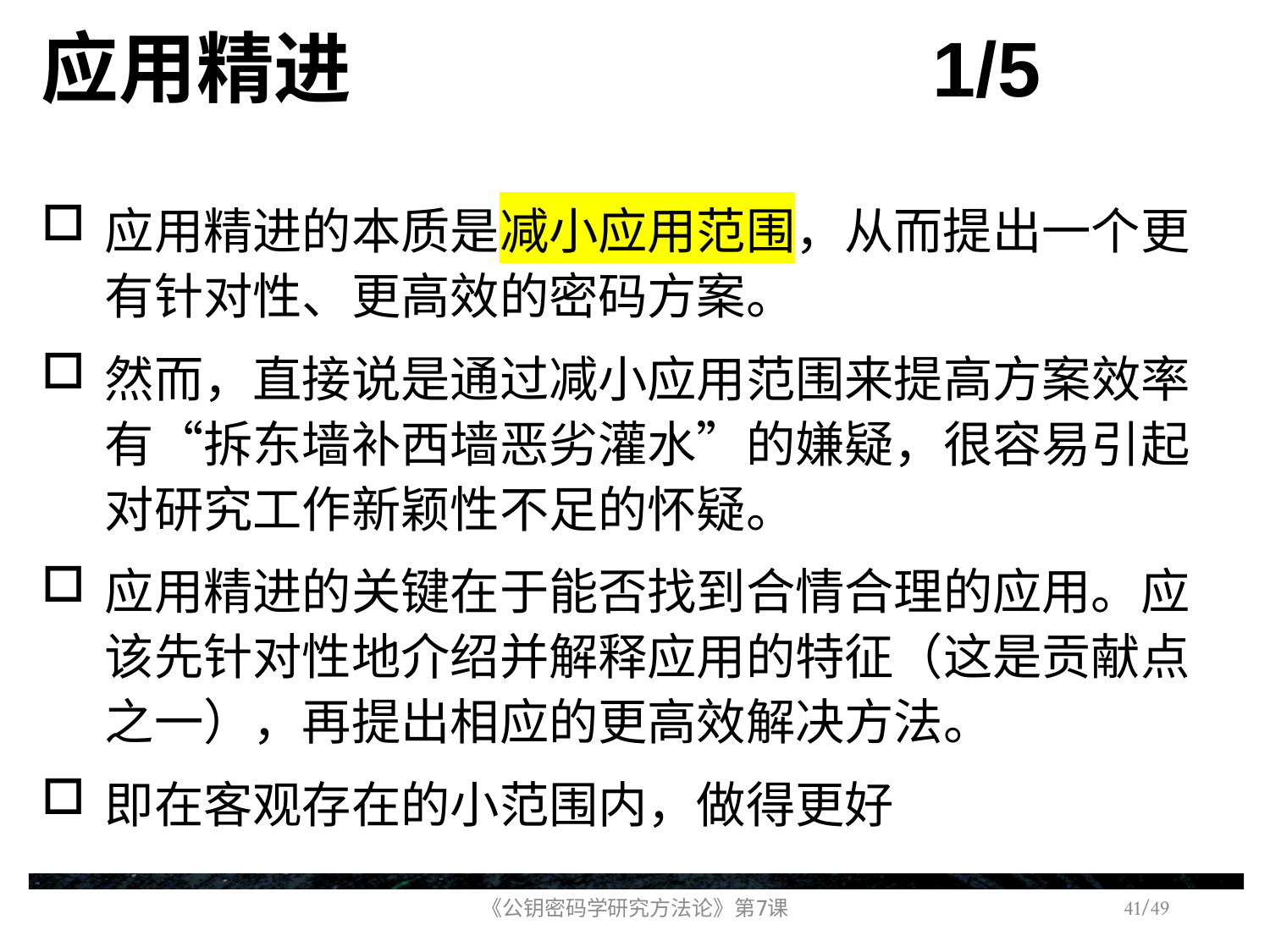

# 应用精进                                1/5
应用精进的本质是减小应用范围，从而提出一个更有针对性、更高效的密码方案。
然而，直接说是通过减小应用范围来提高方案效率有“拆东墙补西墙恶劣灌水”的嫌疑，很容易引起对研究工作新颖性不足的怀疑。
应用精进的关键在于能否找到合情合理的应用。应该先针对性地介绍并解释应用的特征（这是贡献点之一），再提出相应的更高效解决方法。
即在客观存在的小范围内，做得更好
《公钥密码学研究方法论》第7课
41/49